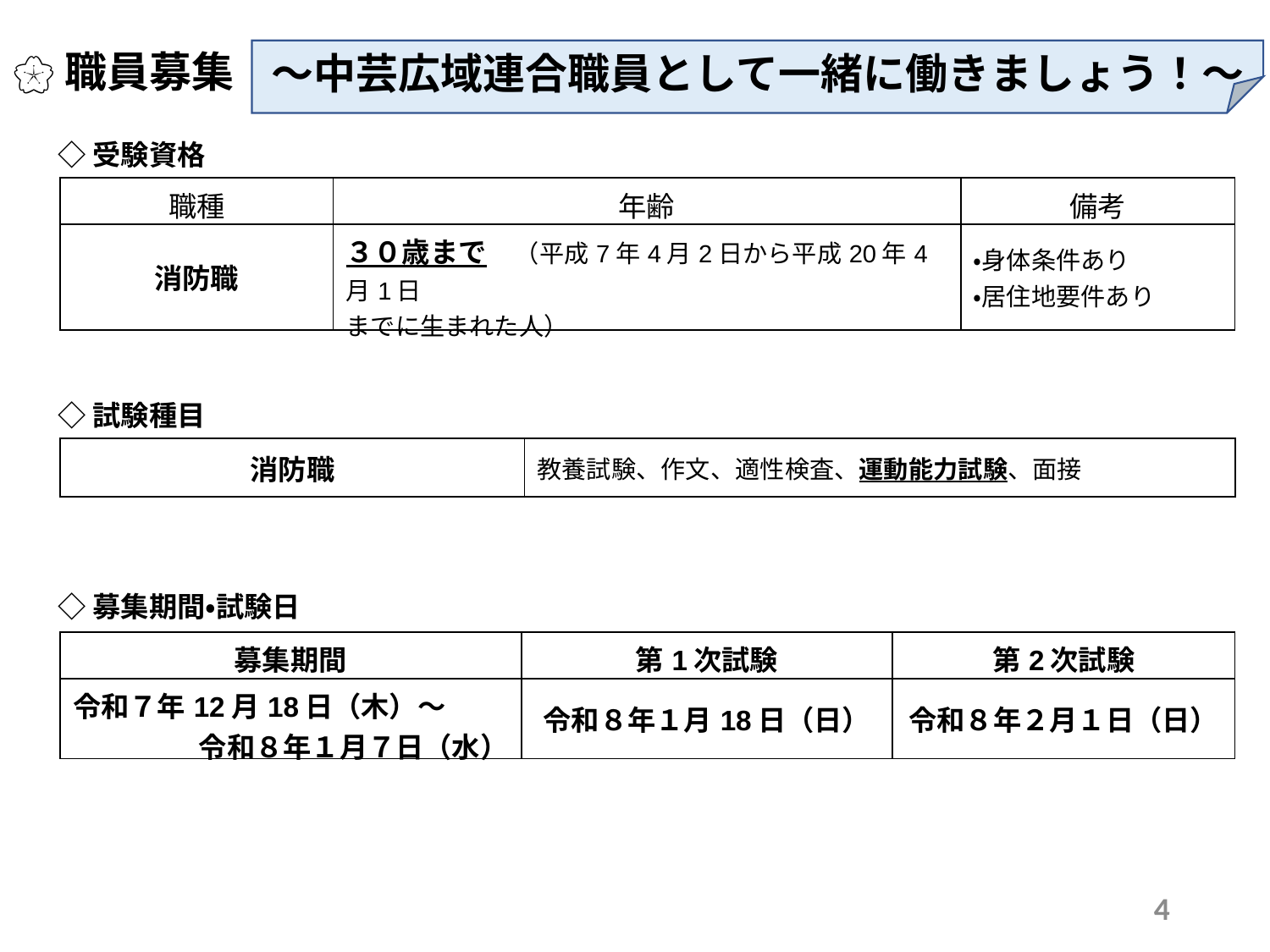

🌸職員募集
～中芸広域連合職員として一緒に働きましょう！～
◇受験資格
| 職種 | 年齢 | 備考 |
| --- | --- | --- |
| 消防職 | ３０歳まで　（平成7年4月2日から平成20年4月1日 までに生まれた人） | ・身体条件あり ・居住地要件あり |
◇試験種目
| 消防職 | 教養試験、作文、適性検査、運動能力試験、面接 |
| --- | --- |
◇募集期間・試験日
| 募集期間 | 第1次試験 | 第2次試験 |
| --- | --- | --- |
| 令和７年12月18日（木）～ 令和８年１月７日（水） | 令和８年１月18日（日） | 令和８年２月１日（日） |
4